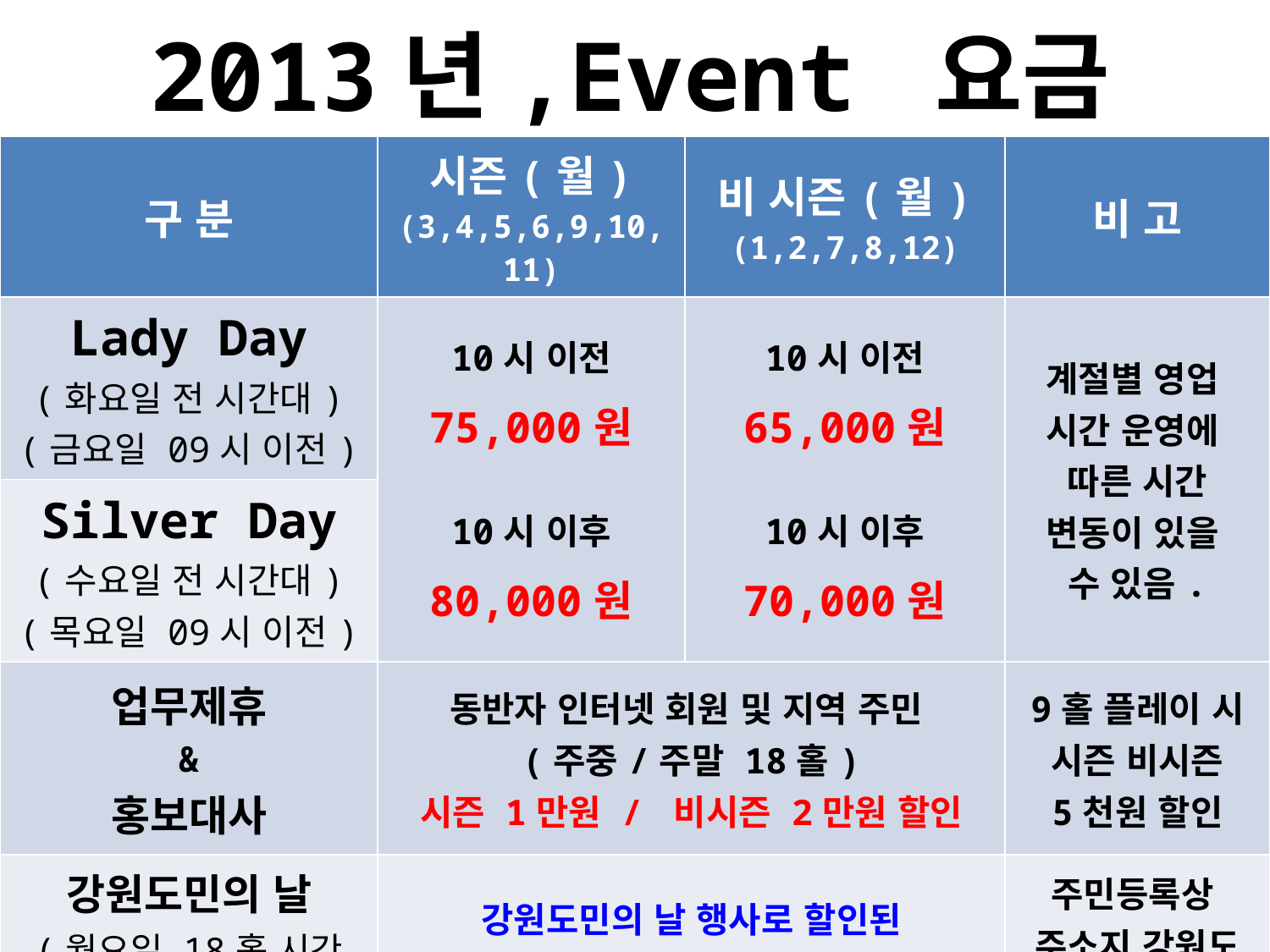

2013년,Event 요금
| 구 분 | 시즌(월) (3,4,5,6,9,10,11) | 비 시즌(월) (1,2,7,8,12) | 비 고 |
| --- | --- | --- | --- |
| Lady Day (화요일 전 시간대) (금요일 09시 이전) | 10시 이전 75,000원 10시 이후 80,000원 | 10시 이전 65,000원 10시 이후 70,000원 | 계절별 영업 시간 운영에 따른 시간 변동이 있을 수 있음. |
| Silver Day (수요일 전 시간대) (목요일 09시 이전) |  |  |  |
| 업무제휴 & 홍보대사 | 동반자 인터넷 회원 및 지역 주민 (주중/주말 18홀) 시즌 1만원 / 비시즌 2만원 할인 |  | 9홀 플레이 시 시즌 비시즌 5천원 할인 |
| 강원도민의 날 (월요일 18홀 시간대) | 강원도민의 날 행사로 할인된 요금에서 추가 1만원 할인 |  | 주민등록상 주소지 강원도 지역인 사람 |